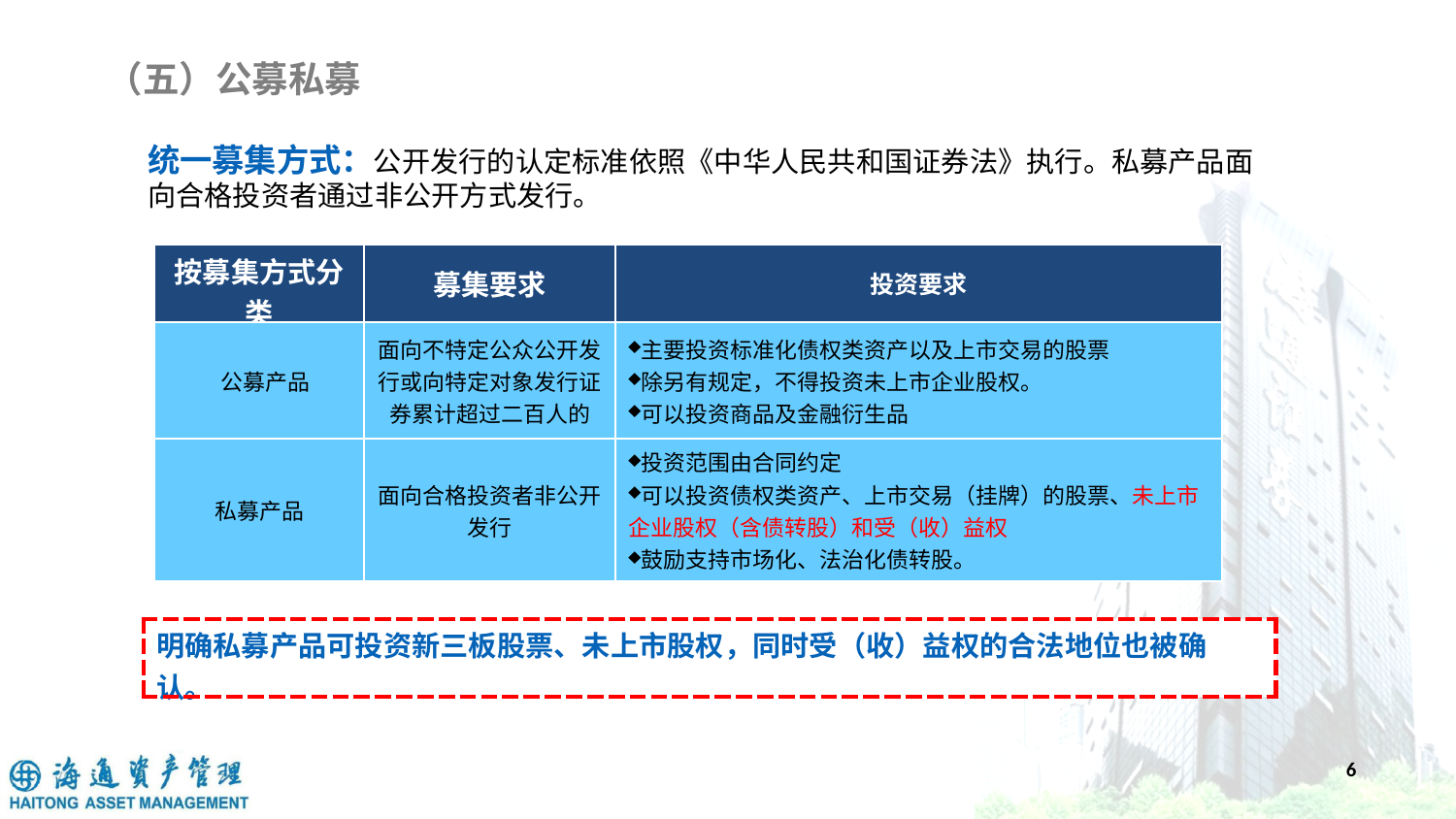

（五）公募私募
统一募集方式：公开发行的认定标准依照《中华人民共和国证券法》执行。私募产品面向合格投资者通过非公开方式发行。
| 按募集方式分类 | 募集要求 | 投资要求 |
| --- | --- | --- |
| 公募产品 | 面向不特定公众公开发行或向特定对象发行证券累计超过二百人的 | 主要投资标准化债权类资产以及上市交易的股票 除另有规定，不得投资未上市企业股权。 可以投资商品及金融衍生品 |
| 私募产品 | 面向合格投资者非公开发行 | 投资范围由合同约定 可以投资债权类资产、上市交易（挂牌）的股票、未上市企业股权（含债转股）和受（收）益权 鼓励支持市场化、法治化债转股。 |

| 明确私募产品可投资新三板股票、未上市股权，同时受（收）益权的合法地位也被确认。 |
| --- |
6